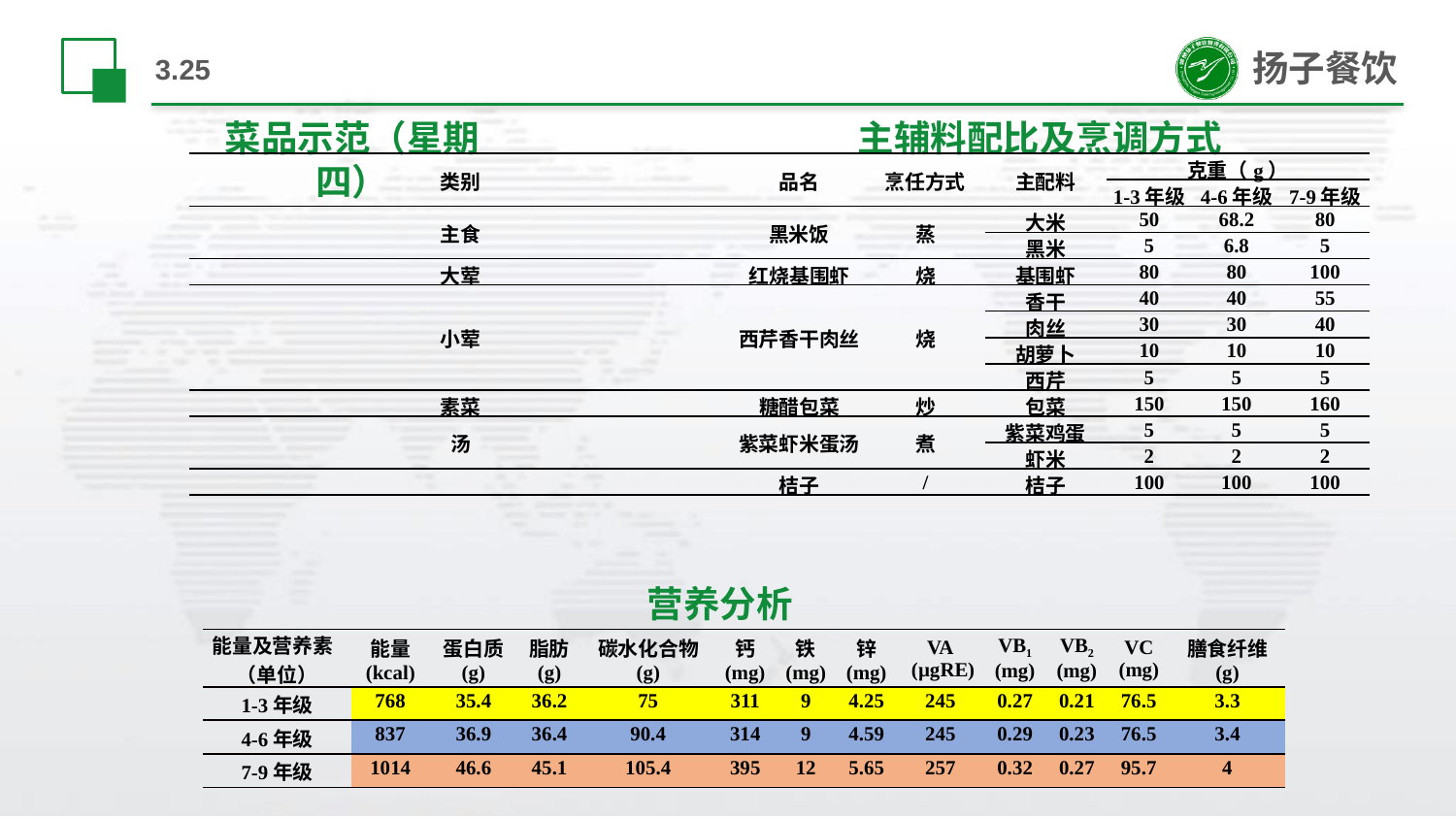

# 3.25
菜品示范（星期四）
主辅料配比及烹调方式
| 类别 | 品名 | 烹任方式 | 主配料 | 克重（g） |  |  |
| --- | --- | --- | --- | --- | --- | --- |
|  |  |  |  | 1-3年级 | 4-6年级 | 7-9年级 |
| 主食 | 黑米饭 | 蒸 | 大米 | 50 | 68.2 | 80 |
|  |  |  | 黑米 | 5 | 6.8 | 5 |
| 大荤 | 红烧基围虾 | 烧 | 基围虾 | 80 | 80 | 100 |
| 小荤 | 西芹香干肉丝 | 烧 | 香干 | 40 | 40 | 55 |
|  |  |  | 肉丝 | 30 | 30 | 40 |
|  |  |  | 胡萝卜 | 10 | 10 | 10 |
|  |  |  | 西芹 | 5 | 5 | 5 |
| 素菜 | 糖醋包菜 | 炒 | 包菜 | 150 | 150 | 160 |
| 汤 | 紫菜虾米蛋汤 | 煮 | 紫菜鸡蛋 | 5 | 5 | 5 |
|  |  |  | 虾米 | 2 | 2 | 2 |
|  | 桔子 | / | 桔子 | 100 | 100 | 100 |
营养分析
| 能量及营养素 （单位） | 能量 (kcal) | 蛋白质 (g) | 脂肪 (g) | 碳水化合物 (g) | 钙 (mg) | 铁 (mg) | 锌 (mg) | VA (µgRE) | VB1 (mg) | VB2 (mg) | VC (mg) | 膳食纤维 (g) |
| --- | --- | --- | --- | --- | --- | --- | --- | --- | --- | --- | --- | --- |
| 1-3年级 | 768 | 35.4 | 36.2 | 75 | 311 | 9 | 4.25 | 245 | 0.27 | 0.21 | 76.5 | 3.3 |
| 4-6年级 | 837 | 36.9 | 36.4 | 90.4 | 314 | 9 | 4.59 | 245 | 0.29 | 0.23 | 76.5 | 3.4 |
| 7-9年级 | 1014 | 46.6 | 45.1 | 105.4 | 395 | 12 | 5.65 | 257 | 0.32 | 0.27 | 95.7 | 4 |